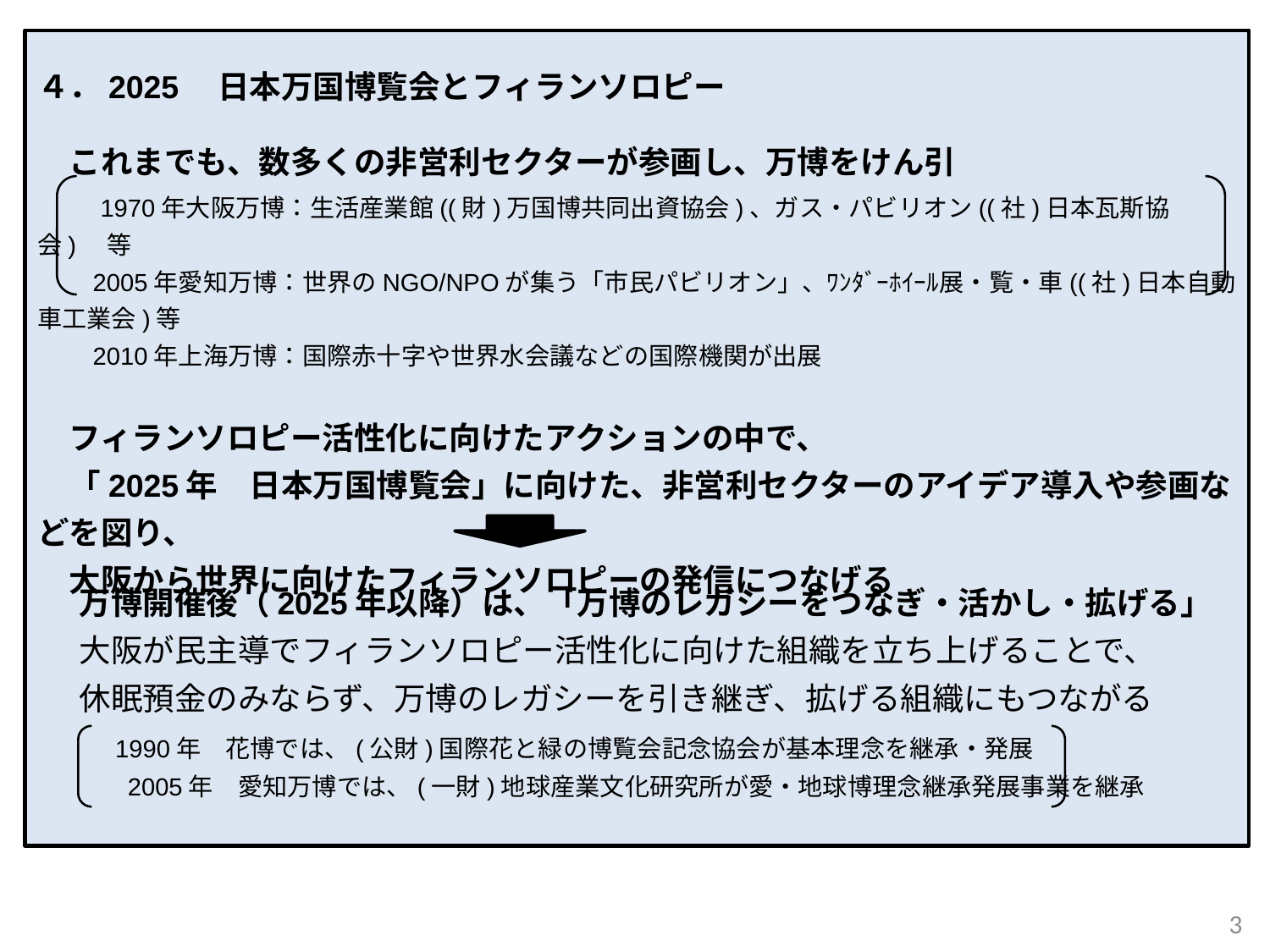

４．2025　日本万国博覧会とフィランソロピー

　これまでも、数多くの非営利セクターが参画し、万博をけん引
　　1970年大阪万博：生活産業館((財)万国博共同出資協会)、ガス・パビリオン((社)日本瓦斯協会)　等
　　2005年愛知万博：世界のNGO/NPOが集う「市民パビリオン」、ﾜﾝﾀﾞｰﾎｲｰﾙ展・覧・車((社)日本自動車工業会)等
　　2010年上海万博：国際赤十字や世界水会議などの国際機関が出展

　フィランソロピー活性化に向けたアクションの中で、
　「2025年　日本万国博覧会」に向けた、非営利セクターのアイデア導入や参画などを図り、
　大阪から世界に向けたフィランソロピーの発信につなげる

　万博開催後（2025年以降）は、「万博のレガシーをつなぎ・活かし・拡げる」
　大阪が民主導でフィランソロピー活性化に向けた組織を立ち上げることで、
　休眠預金のみならず、万博のレガシーを引き継ぎ、拡げる組織にもつながる
　　 1990年　花博では、(公財)国際花と緑の博覧会記念協会が基本理念を継承・発展
　　　2005年　愛知万博では、(一財)地球産業文化研究所が愛・地球博理念継承発展事業を継承

3